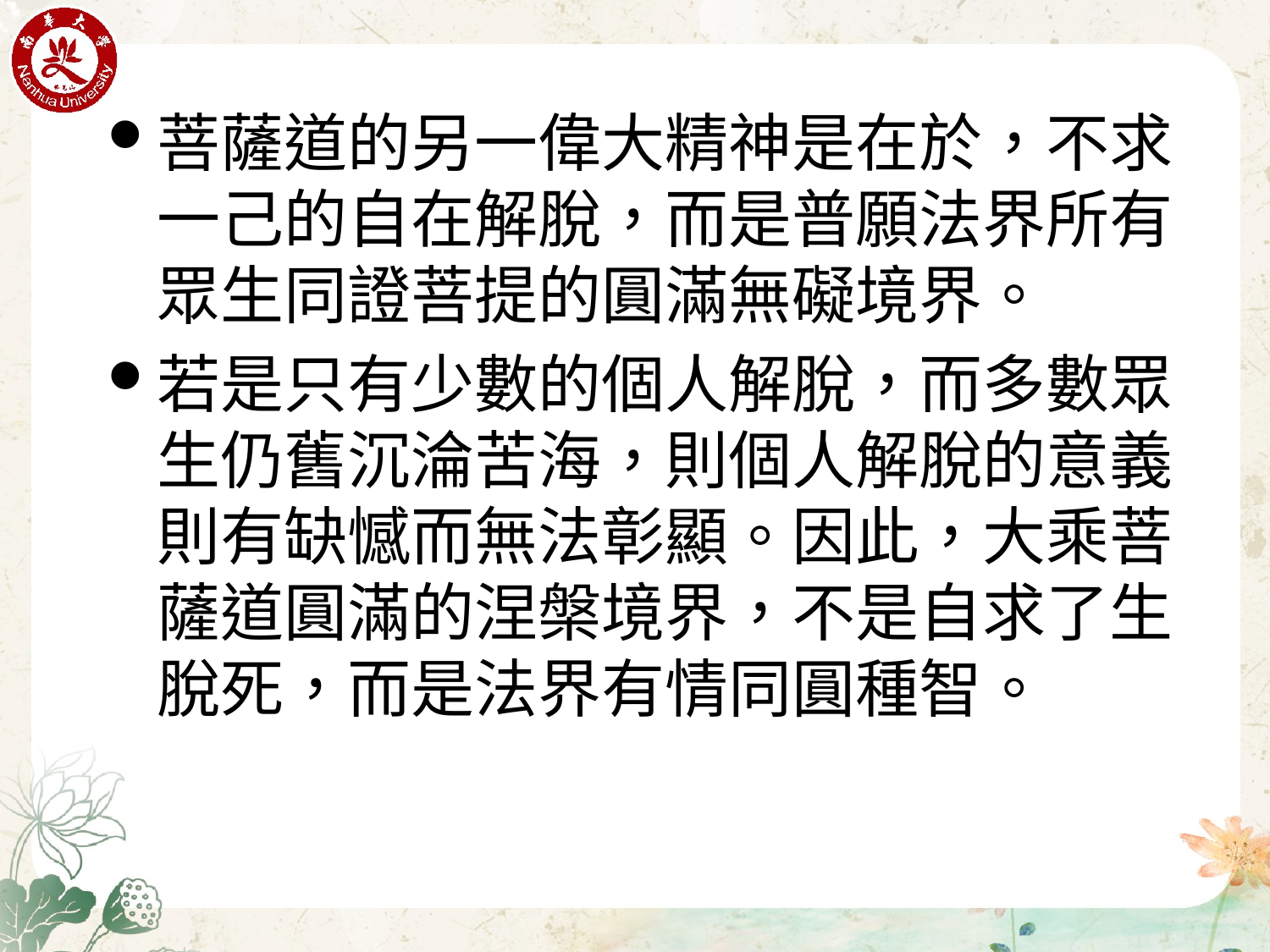

菩薩道的另一偉大精神是在於，不求一己的自在解脫，而是普願法界所有眾生同證菩提的圓滿無礙境界。
若是只有少數的個人解脫，而多數眾生仍舊沉淪苦海，則個人解脫的意義則有缺憾而無法彰顯。因此，大乘菩薩道圓滿的涅槃境界，不是自求了生脫死，而是法界有情同圓種智。